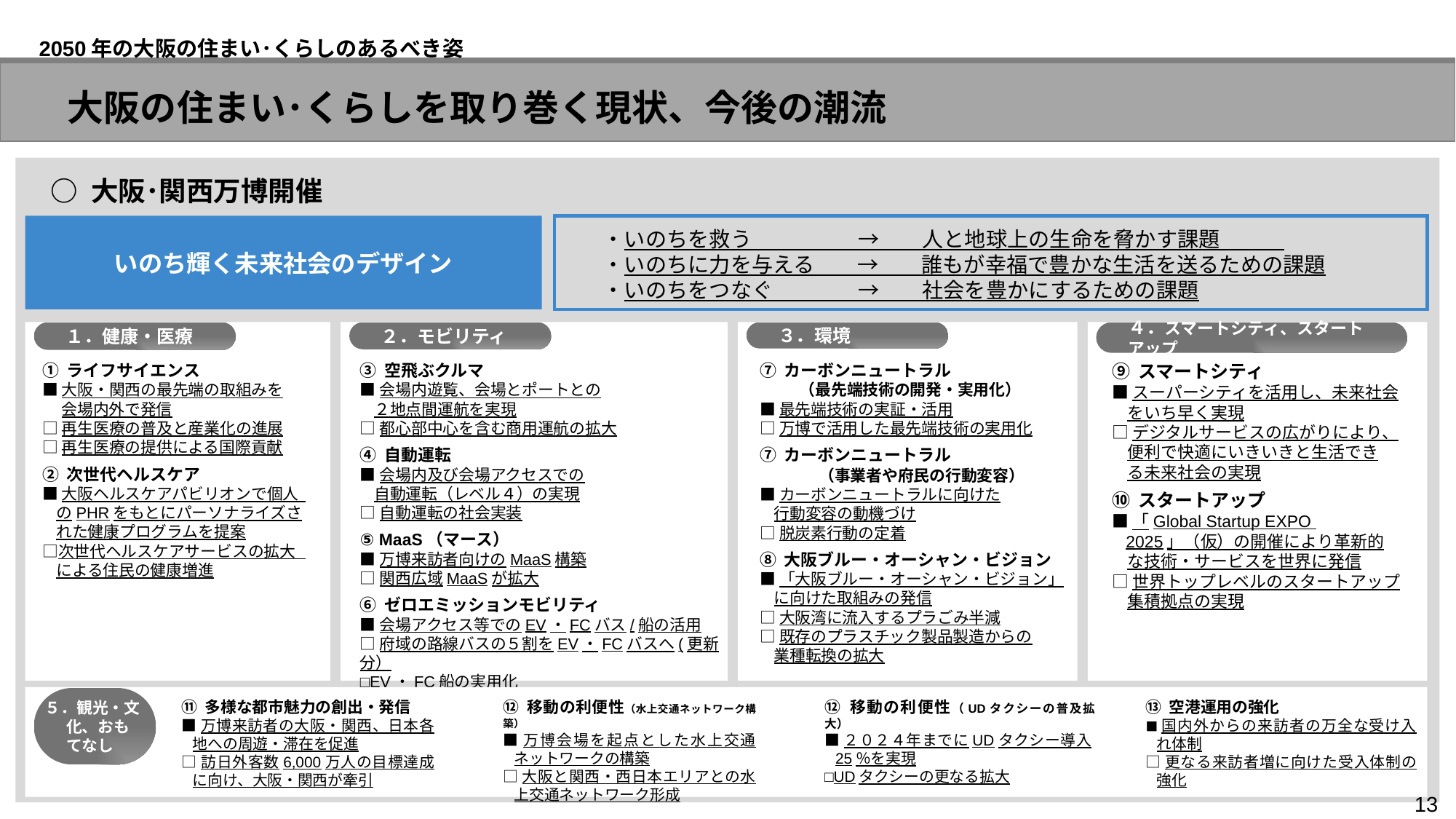

2050年の大阪の住まい･くらしのあるべき姿

　大阪の住まい･くらしを取り巻く現状、今後の潮流

○ 大阪･関西万博開催
いのち輝く未来社会のデザイン

　・いのちを救う　　　　　→　　人と地球上の生命を脅かす課題
　・いのちに力を与える　　→　　誰もが幸福で豊かな生活を送るための課題
　・いのちをつなぐ　　　　→　　社会を豊かにするための課題

１．健康・医療
２．モビリティ
３．環境
４．スマートシティ、スタートアップ
① ライフサイエンス
■大阪・関西の最先端の取組みを
　 会場内外で発信
□再生医療の普及と産業化の進展
□再生医療の提供による国際貢献

② 次世代ヘルスケア
■大阪ヘルスケアパビリオンで個人
   のPHRをもとにパーソナライズさ
   れた健康プログラムを提案　
□次世代ヘルスケアサービスの拡大
   による住民の健康増進

③ 空飛ぶクルマ
■会場内遊覧、会場とポートとの
   ２地点間運航を実現
□都心部中心を含む商用運航の拡大

④ 自動運転
■会場内及び会場アクセスでの
   自動運転（レベル４）の実現
□自動運転の社会実装

⑤ MaaS（マース）
■万博来訪者向けのMaaS構築
□関西広域MaaSが拡大

⑥ ゼロエミッションモビリティ
■会場アクセス等でのEV・FCバス/船の活用
□府域の路線バスの５割をEV・FCバスへ(更新分）
□EV・FC船の実用化
⑦ カーボンニュートラル
           （最先端技術の開発・実用化）
■最先端技術の実証・活用
□万博で活用した最先端技術の実用化

⑦ カーボンニュートラル
　　        （事業者や府民の行動変容）
■カーボンニュートラルに向けた
   行動変容の動機づけ
□脱炭素行動の定着

⑧ 大阪ブルー・オーシャン・ビジョン
■「大阪ブルー・オーシャン・ビジョン」
   に向けた取組みの発信
□大阪湾に流入するプラごみ半減
□既存のプラスチック製品製造からの
   業種転換の拡大
⑨ スマートシティ
■スーパーシティを活用し、未来社会
   をいち早く実現
□デジタルサービスの広がりにより、
   便利で快適にいきいきと生活でき
   る未来社会の実現

⑩ スタートアップ
■「Global Startup EXPO
   2025」（仮）の開催により革新的
   な技術・サービスを世界に発信
□世界トップレベルのスタートアップ
   集積拠点の実現

５．観光・文化、おもてなし
⑪ 多様な都市魅力の創出・発信
■万博来訪者の大阪・関西、日本各地への周遊・滞在を促進
□訪日外客数6,000万人の目標達成に向け、大阪・関西が牽引
⑫ 移動の利便性（水上交通ネットワーク構築）
■万博会場を起点とした水上交通ネットワークの構築
□大阪と関西・西日本エリアとの水上交通ネットワーク形成
⑫ 移動の利便性（UDタクシーの普及拡大）
■２０２４年までにUDタクシー導入25％を実現
□UDタクシーの更なる拡大
⑬ 空港運用の強化
■国内外からの来訪者の万全な受け入れ体制
□更なる来訪者増に向けた受入体制の強化
13